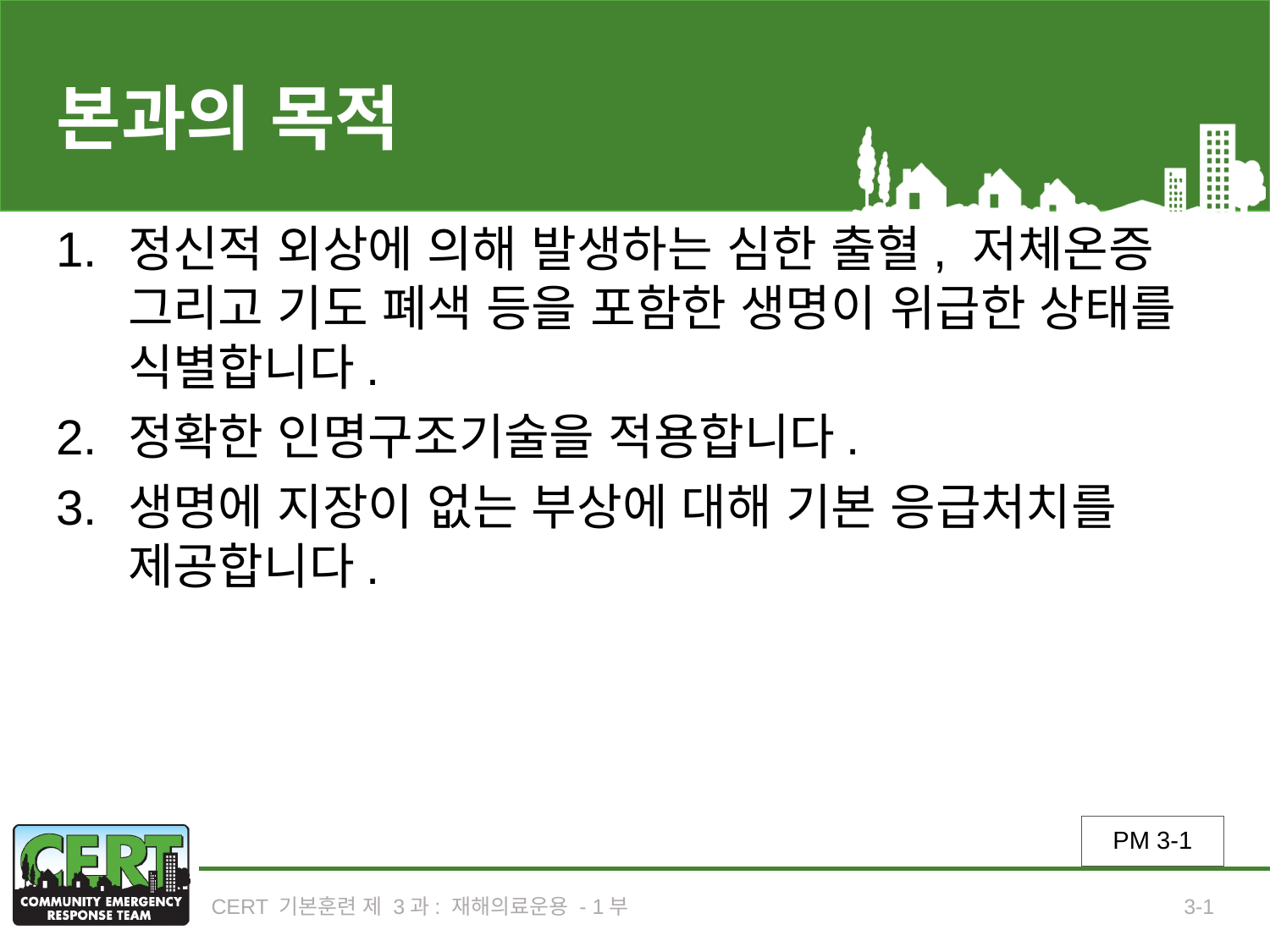

# 본과의 목적
정신적 외상에 의해 발생하는 심한 출혈, 저체온증 그리고 기도 폐색 등을 포함한 생명이 위급한 상태를 식별합니다.
정확한 인명구조기술을 적용합니다.
생명에 지장이 없는 부상에 대해 기본 응급처치를 제공합니다.
PM 3-1
CERT 기본훈련 제 3과: 재해의료운용 - 1부
3-1